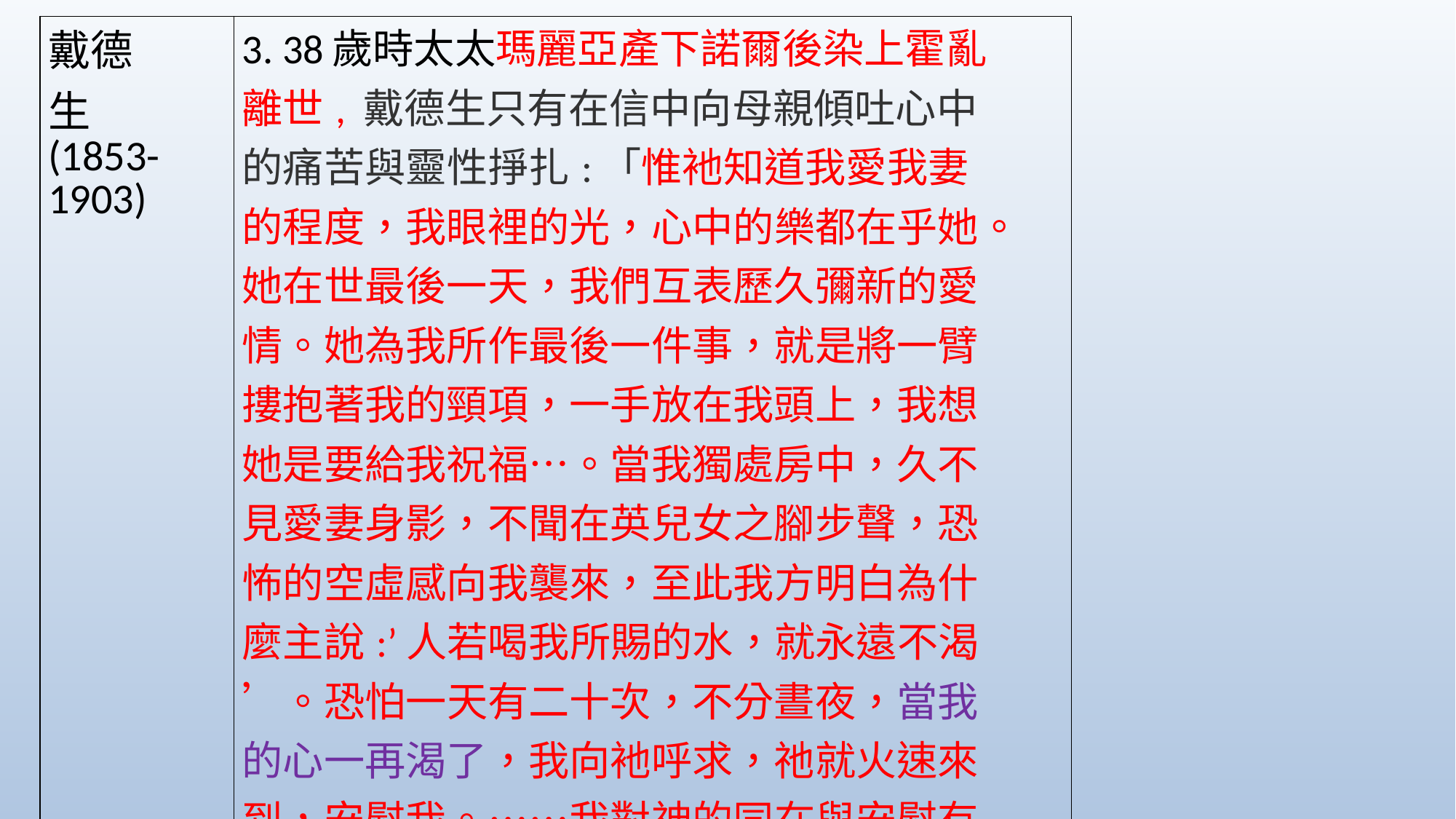

| 戴德生(1853-1903) | 3. 38歲時太太瑪麗亞產下諾爾後染上霍亂離世, 戴德生只有在信中向母親傾吐心中的痛苦與靈性掙扎:「惟衪知道我愛我妻的程度，我眼裡的光，心中的樂都在乎她。她在世最後一天，我們互表歷久彌新的愛情。她為我所作最後一件事，就是將一臂摟抱著我的頸項，一手放在我頭上，我想她是要給我祝福…。當我獨處房中，久不見愛妻身影，不聞在英兒女之腳步聲，恐怖的空虛感向我襲來，至此我方明白為什麼主說:’人若喝我所賜的水，就永遠不渴’。恐怕一天有二十次，不分晝夜，當我的心一再渴了，我向衪呼求，祂就火速來到，安慰我。……我對神的同在與安慰有如此真切的領受，有時我不禁好奇:瑪麗亞在主的懷中，是否也能有如我這般深刻的體會?」 |
| --- | --- |